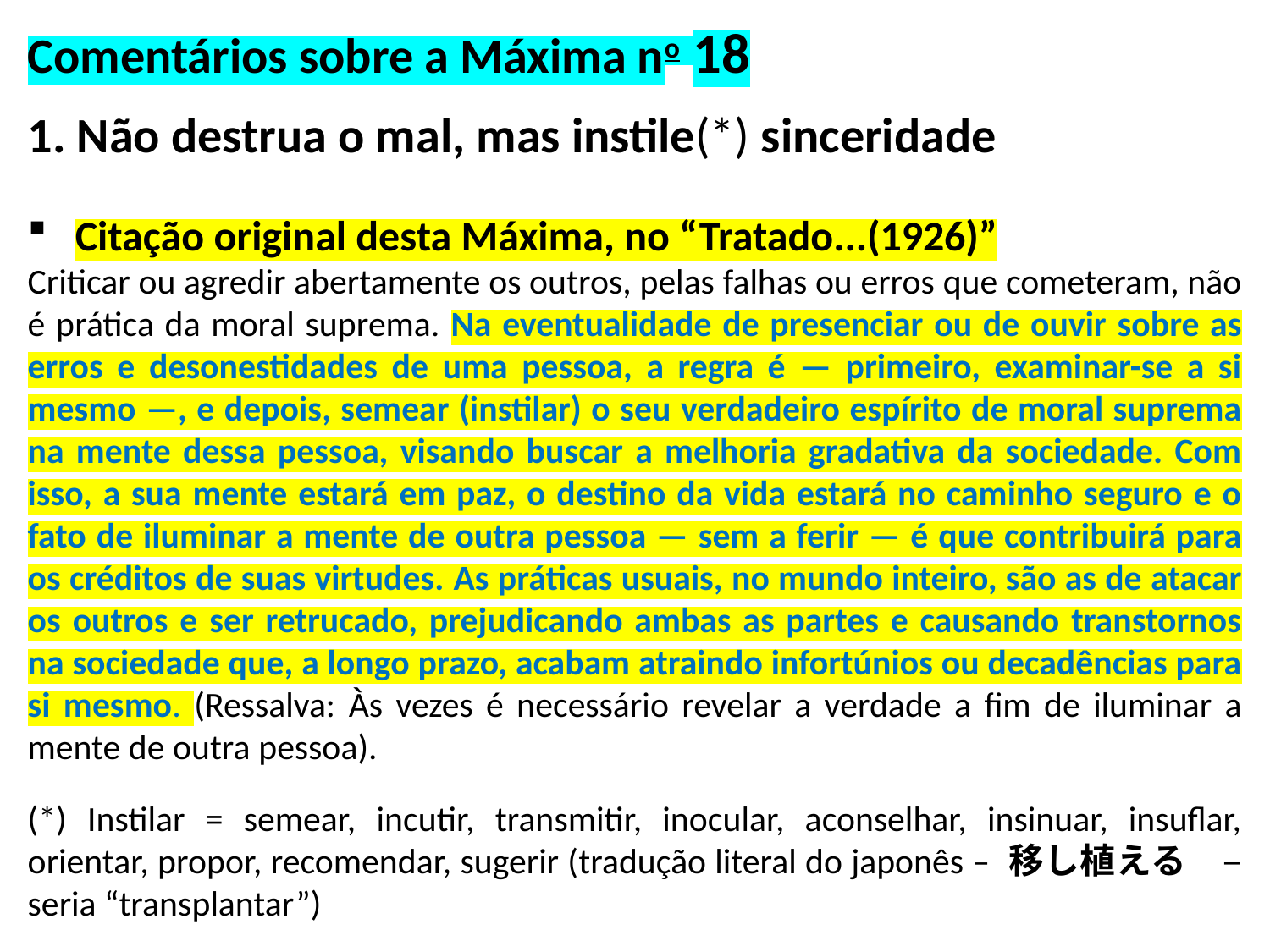

Comentários sobre a Máxima no  18
1. Não destrua o mal, mas instile(*) sinceridade

Citação original desta Máxima, no “Tratado...(1926)”
Criticar ou agredir abertamente os outros, pelas falhas ou erros que cometeram, não é prática da moral suprema. Na eventualidade de presenciar ou de ouvir sobre as erros e desonestidades de uma pessoa, a regra é — primeiro, examinar-se a si mesmo —, e depois, semear (instilar) o seu verdadeiro espírito de moral suprema na mente dessa pessoa, visando buscar a melhoria gradativa da sociedade. Com isso, a sua mente estará em paz, o destino da vida estará no caminho seguro e o fato de iluminar a mente de outra pessoa — sem a ferir — é que contribuirá para os créditos de suas virtudes. As práticas usuais, no mundo inteiro, são as de atacar os outros e ser retrucado, prejudicando ambas as partes e causando transtornos na sociedade que, a longo prazo, acabam atraindo infortúnios ou decadências para si mesmo. (Ressalva: Às vezes é necessário revelar a verdade a fim de iluminar a mente de outra pessoa).

(*) Instilar = semear, incutir, transmitir, inocular, aconselhar, insinuar, insuflar, orientar, propor, recomendar, sugerir (tradução literal do japonês – 移し植える　– seria “transplantar”)